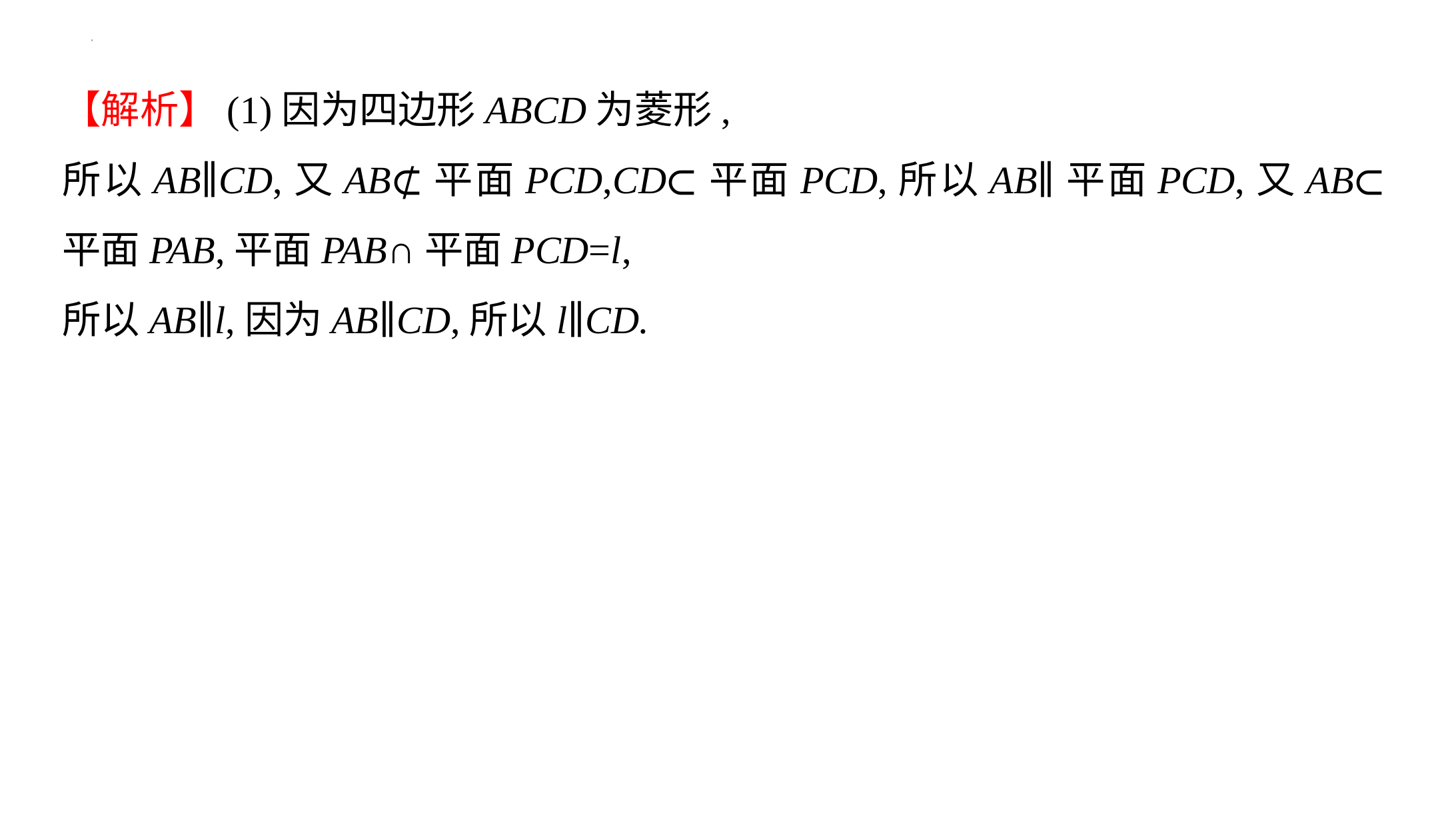

【解析】(1)因为四边形ABCD为菱形,
所以AB∥CD,又AB⊄平面PCD,CD⊂平面PCD,所以AB∥平面PCD,又AB⊂平面PAB,平面PAB∩平面PCD=l,
所以AB∥l,因为AB∥CD,所以l∥CD.